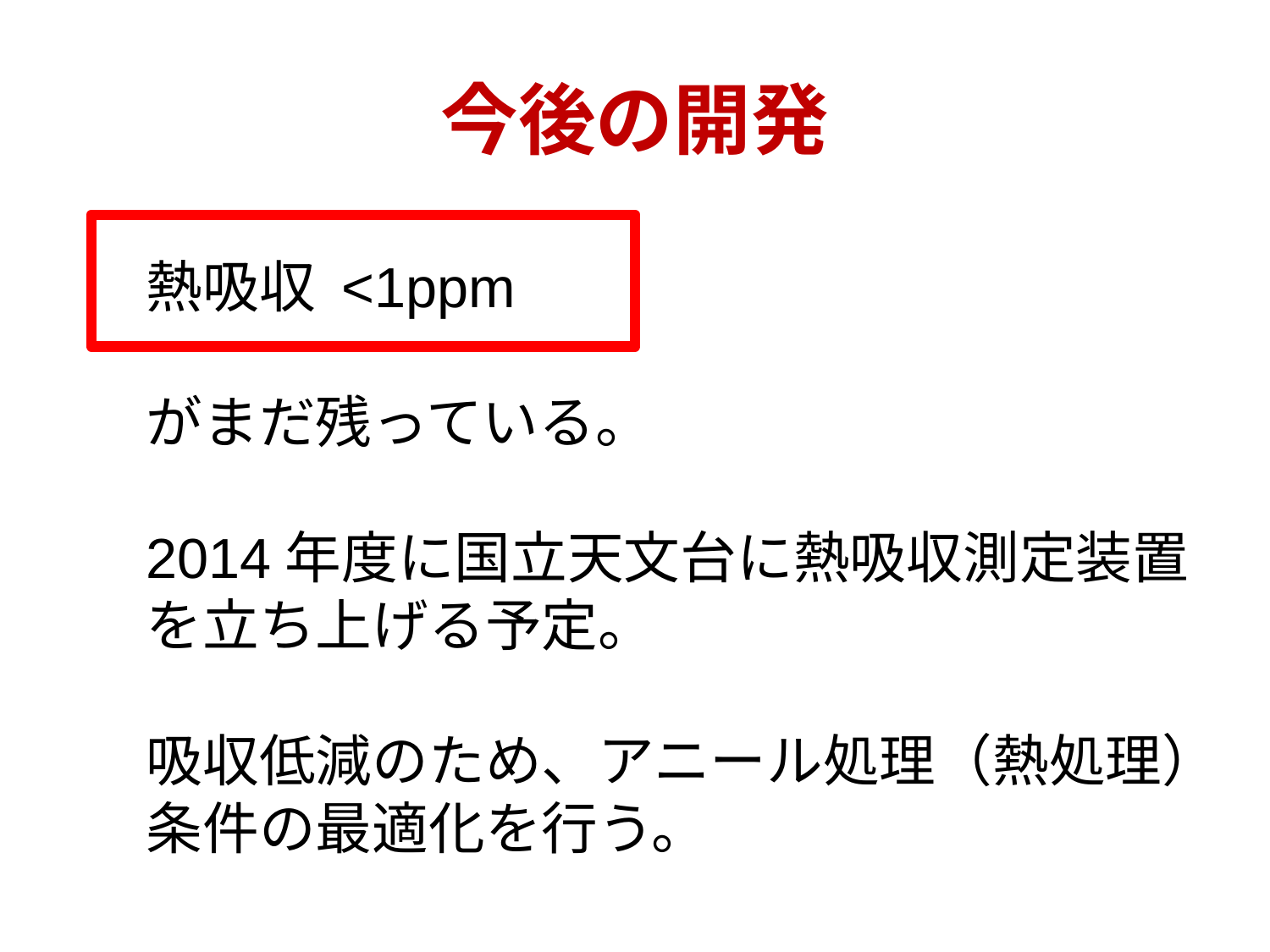

# 今後の開発

熱吸収 <1ppm

がまだ残っている。

2014年度に国立天文台に熱吸収測定装置
を立ち上げる予定。

吸収低減のため、アニール処理（熱処理）
条件の最適化を行う。